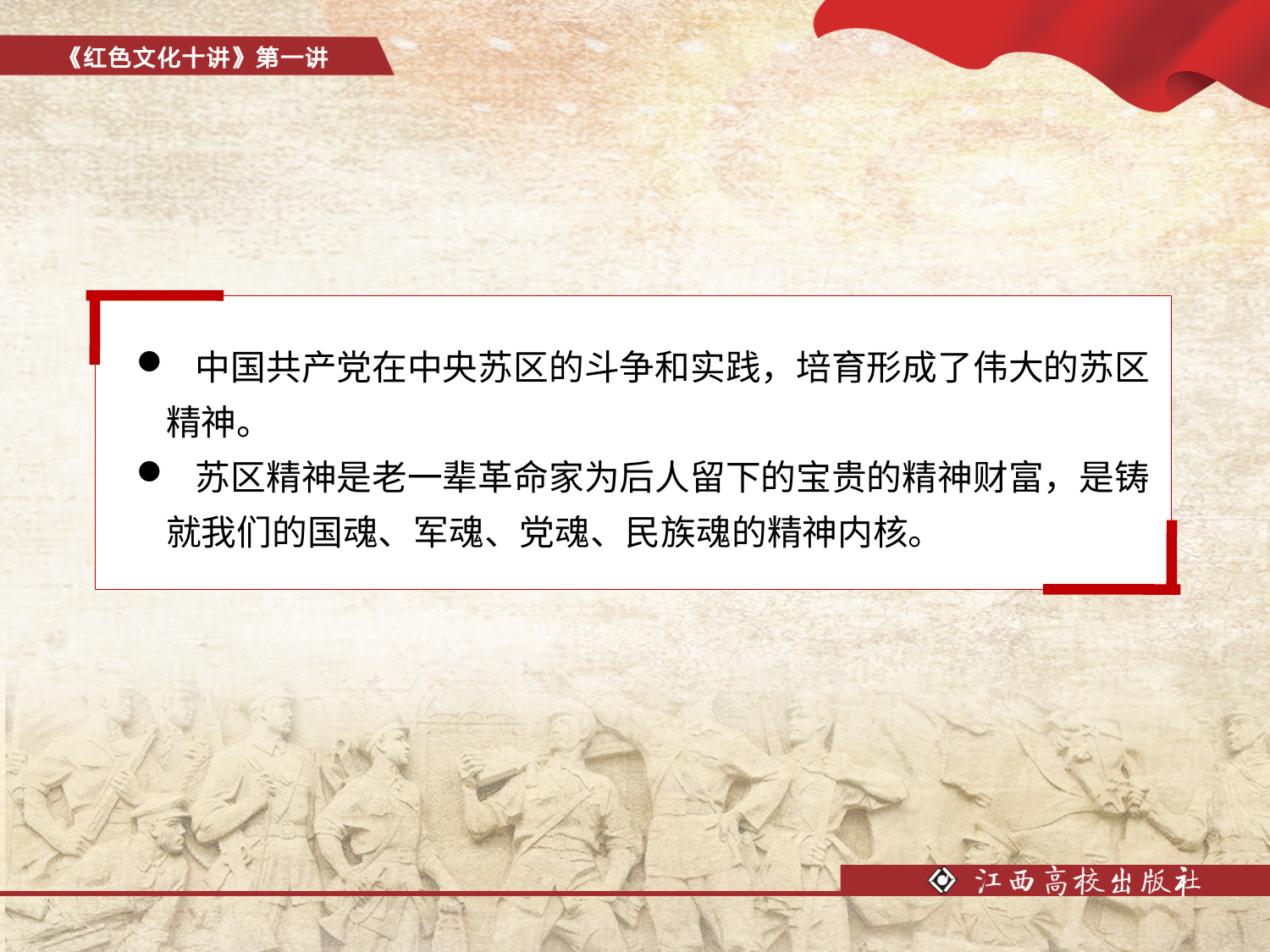

中国共产党在中央苏区的斗争和实践，培育形成了伟大的苏区精神。
  苏区精神是老一辈革命家为后人留下的宝贵的精神财富，是铸就我们的国魂、军魂、党魂、民族魂的精神内核。